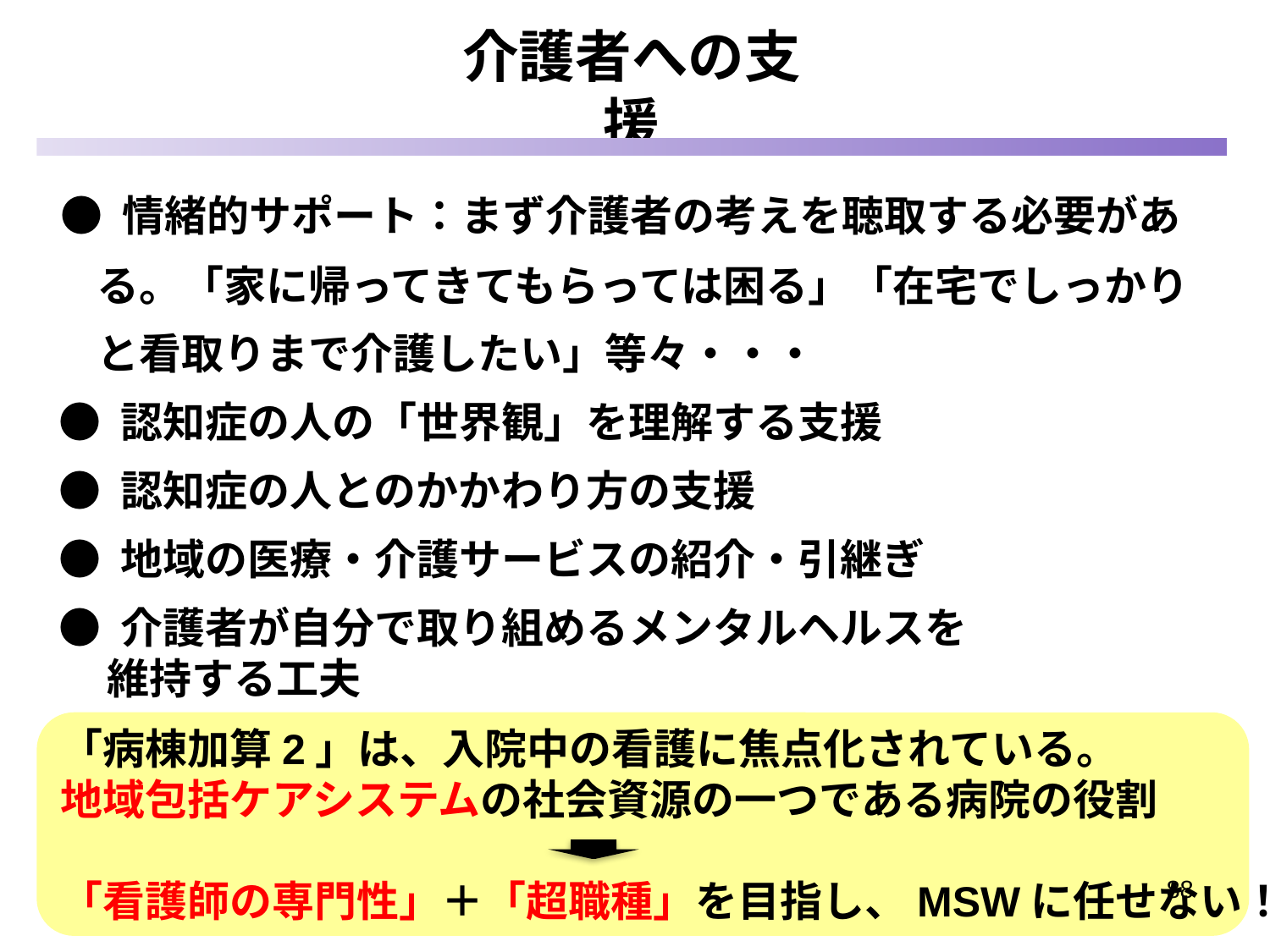

介護者への支援

 ● 情緒的サポート：まず介護者の考えを聴取する必要がある。「家に帰ってきてもらっては困る」「在宅でしっかりと看取りまで介護したい」等々・・・
 ● 認知症の人の「世界観」を理解する支援
 ● 認知症の人とのかかわり方の支援
 ● 地域の医療・介護サービスの紹介・引継ぎ
 ● 介護者が自分で取り組めるメンタルヘルスを
     維持する工夫
「病棟加算2」は、入院中の看護に焦点化されている。
地域包括ケアシステムの社会資源の一つである病院の役割

「看護師の専門性」＋「超職種」を目指し、MSWに任せない！！！

88